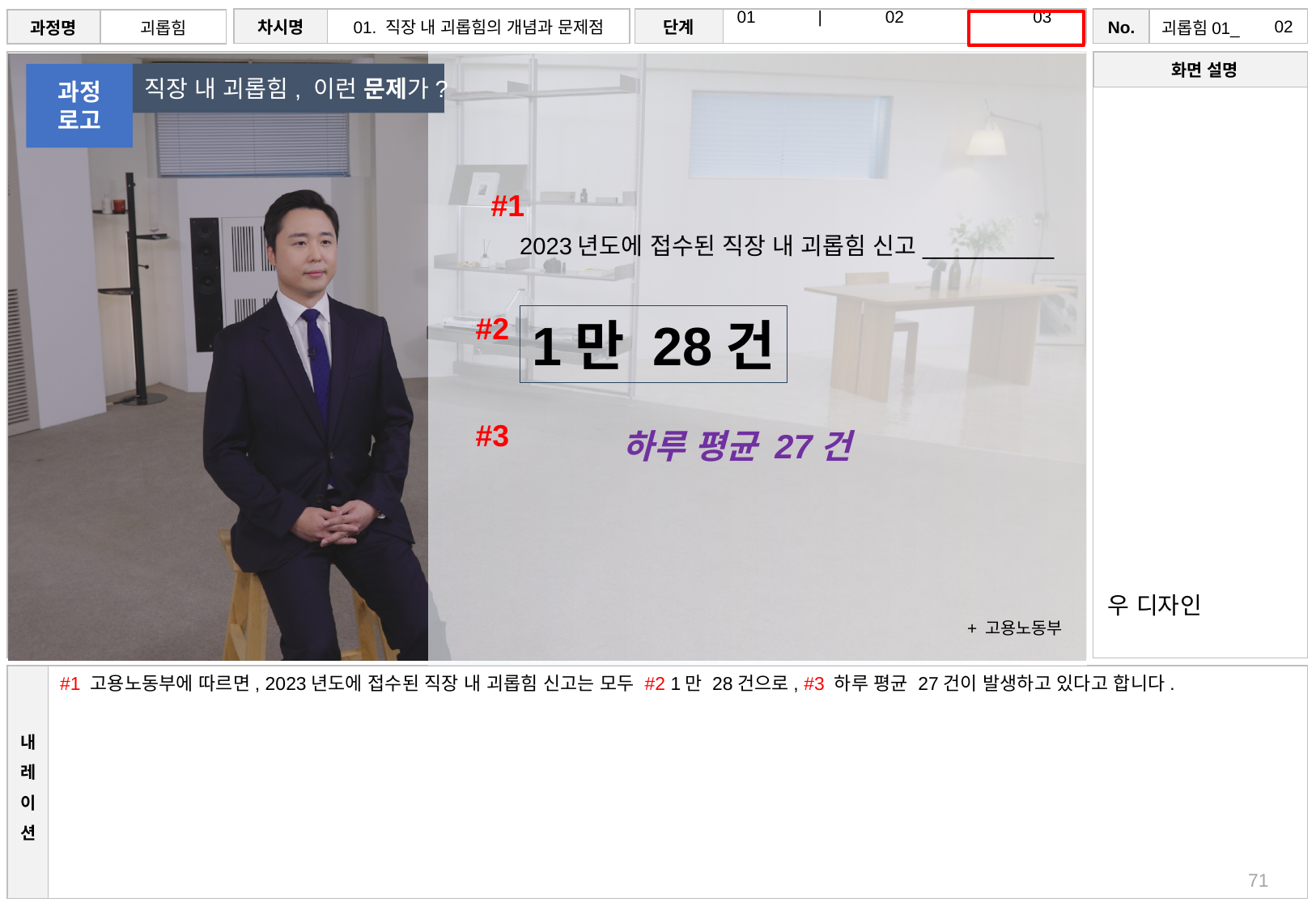

# 02
직장 내 괴롭힘, 이런 문제가?
과정
로고
#1

2023년도에 접수된 직장 내 괴롭힘 신고__________
#2
1만 28건
#3
하루 평균 27건
우 디자인
+ 고용노동부
#1 고용노동부에 따르면, 2023년도에 접수된 직장 내 괴롭힘 신고는 모두 #2 1만 28건으로, #3 하루 평균 27건이 발생하고 있다고 합니다.
71